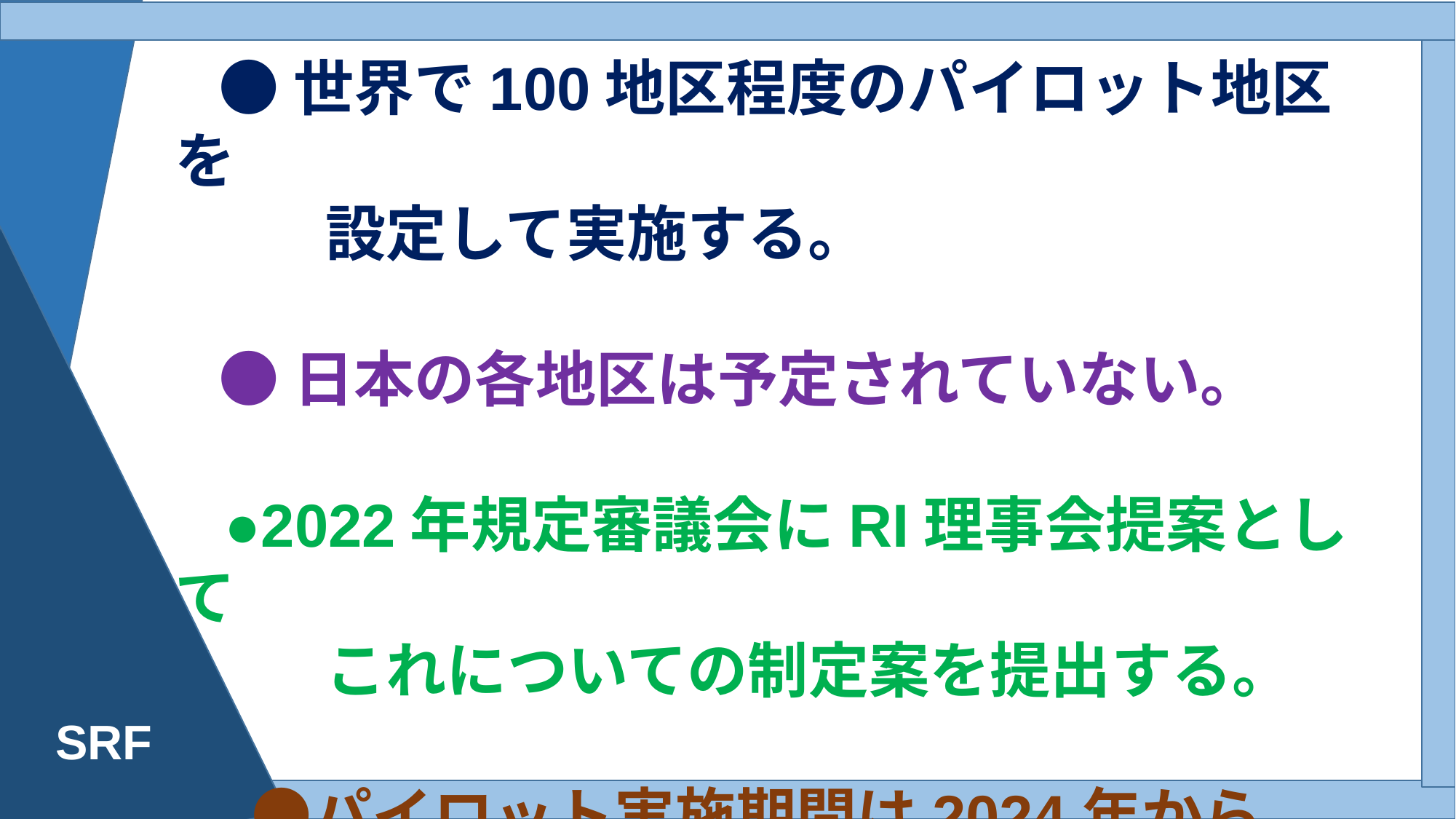

●世界で100地区程度のパイロット地区を
　　 設定して実施する。

  ●日本の各地区は予定されていない。

  ●2022年規定審議会にRI理事会提案として
　　 これについての制定案を提出する。

　●パイロット実施期間は2024年から2030年
　　 の6年間。

SRF